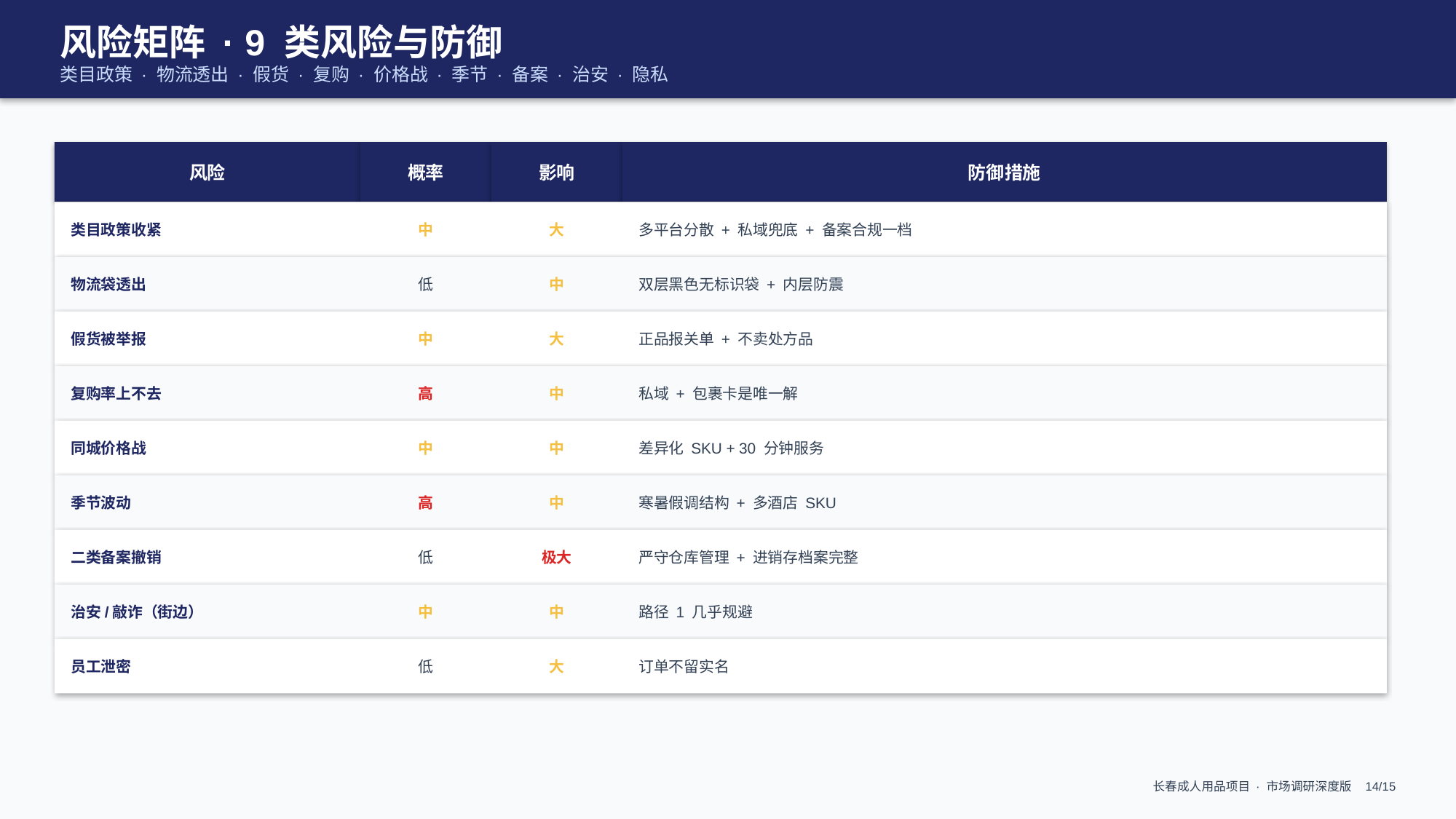

风险矩阵 · 9 类风险与防御
类目政策 · 物流透出 · 假货 · 复购 · 价格战 · 季节 · 备案 · 治安 · 隐私

风险

概率

影响

防御措施

类目政策收紧
中
大
多平台分散 + 私域兜底 + 备案合规一档

物流袋透出
低
中
双层黑色无标识袋 + 内层防震

假货被举报
中
大
正品报关单 + 不卖处方品

复购率上不去
高
中
私域 + 包裹卡是唯一解

同城价格战
中
中
差异化 SKU + 30 分钟服务

季节波动
高
中
寒暑假调结构 + 多酒店 SKU

二类备案撤销
低
极大
严守仓库管理 + 进销存档案完整

治安/敲诈（街边）
中
中
路径 1 几乎规避

员工泄密
低
大
订单不留实名
长春成人用品项目 · 市场调研深度版    14/15